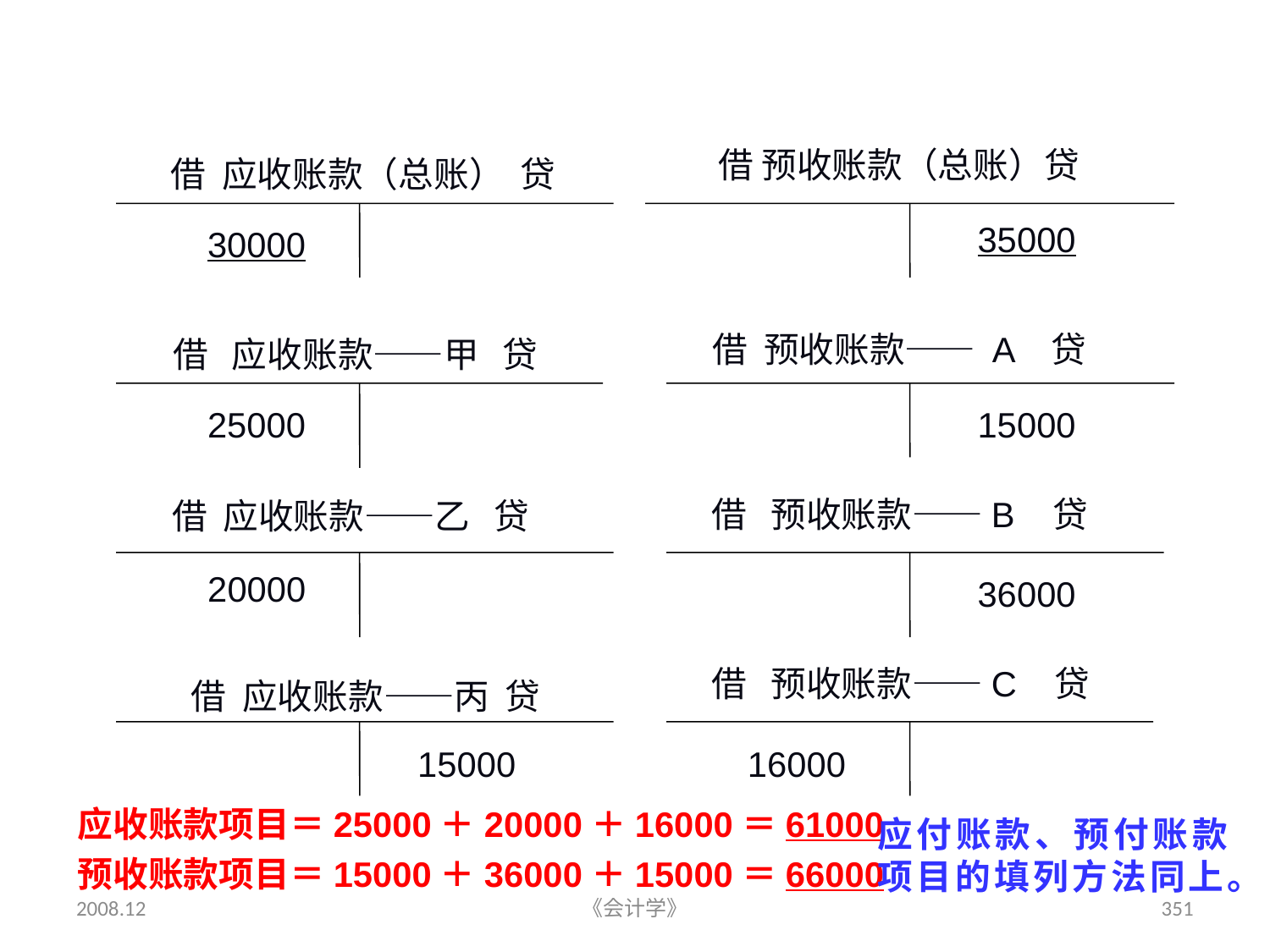

借 预收账款（总账）贷
借  应收账款（总账）  贷

30000
35000
借   应收账款——甲   贷
借  预收账款—— A   贷

25000
15000
借   预收账款——B   贷
借  应收账款——乙   贷

20000
36000
借   预收账款——C   贷
借  应收账款——丙  贷

15000
16000
应收账款项目＝25000＋20000＋16000＝61000
预收账款项目＝15000＋36000＋15000＝66000
应付账款、预付账款项目的填列方法同上。
2008.12
《会计学》
351